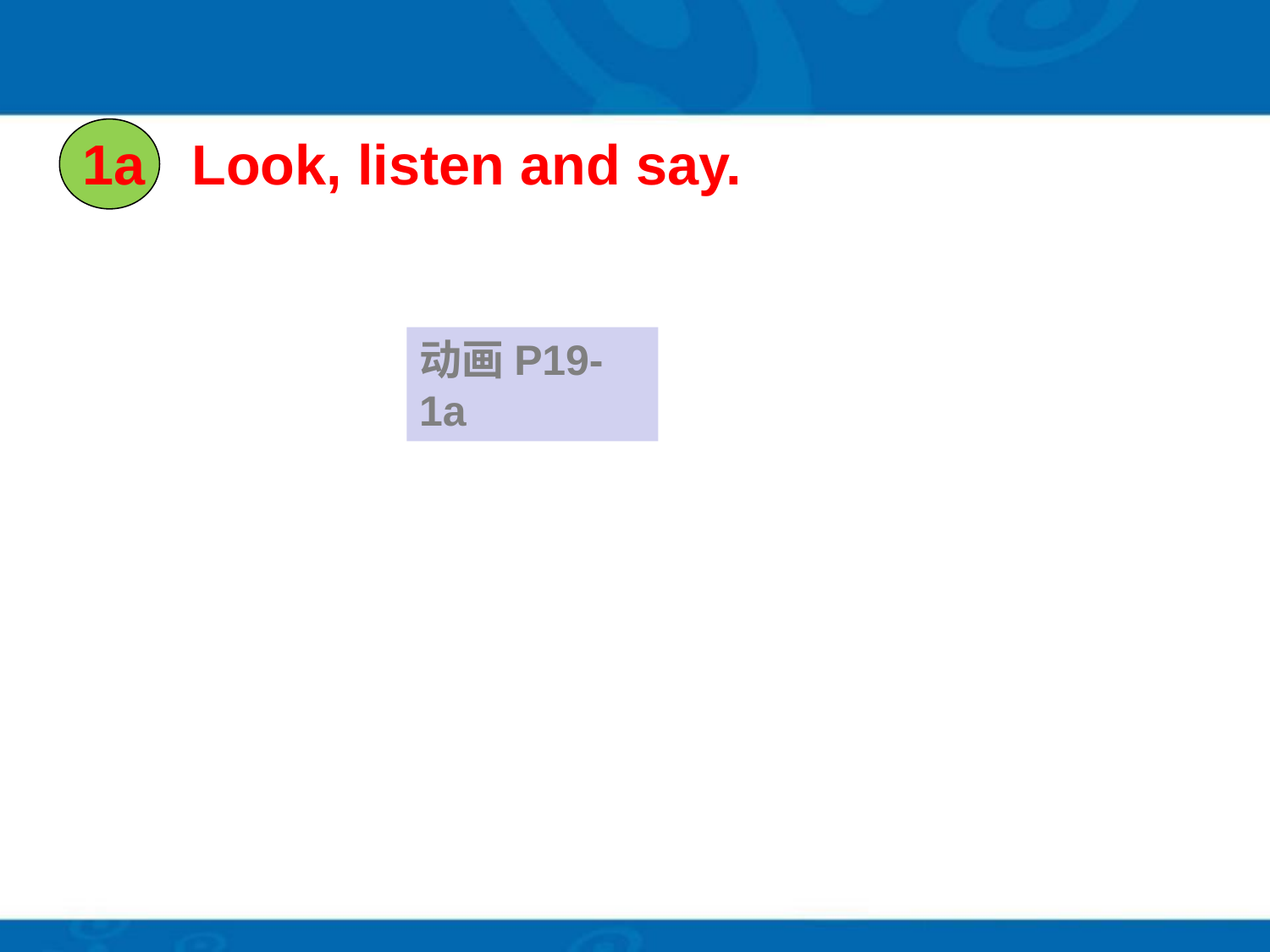

# 1a   Look, listen and say.

动画P19-1a